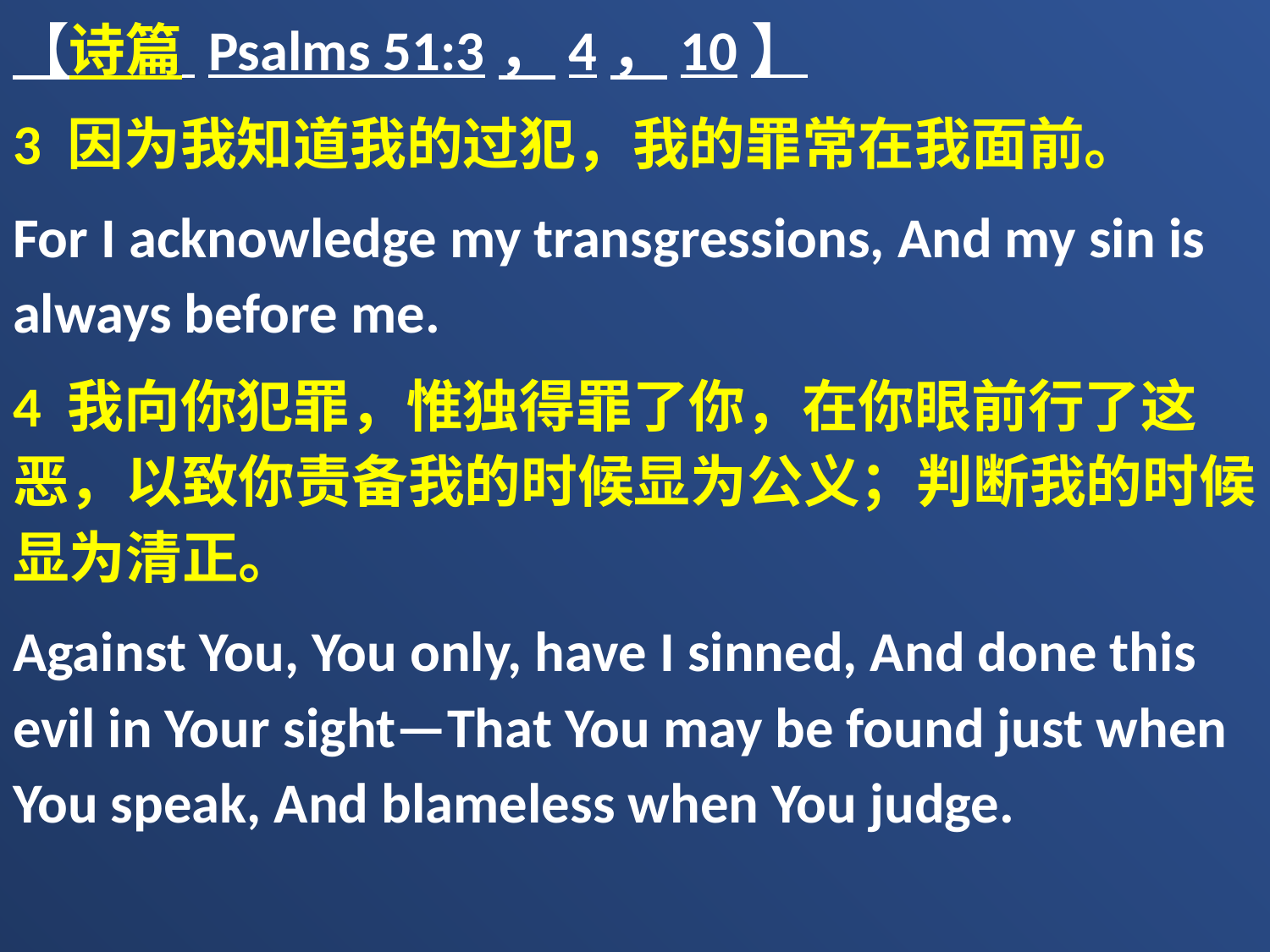

【诗篇 Psalms 51:3，4，10】
3 因为我知道我的过犯，我的罪常在我面前。
For I acknowledge my transgressions, And my sin is always before me.
4 我向你犯罪，惟独得罪了你，在你眼前行了这恶，以致你责备我的时候显为公义；判断我的时候显为清正。
Against You, You only, have I sinned, And done this evil in Your sight—That You may be found just when You speak, And blameless when You judge.